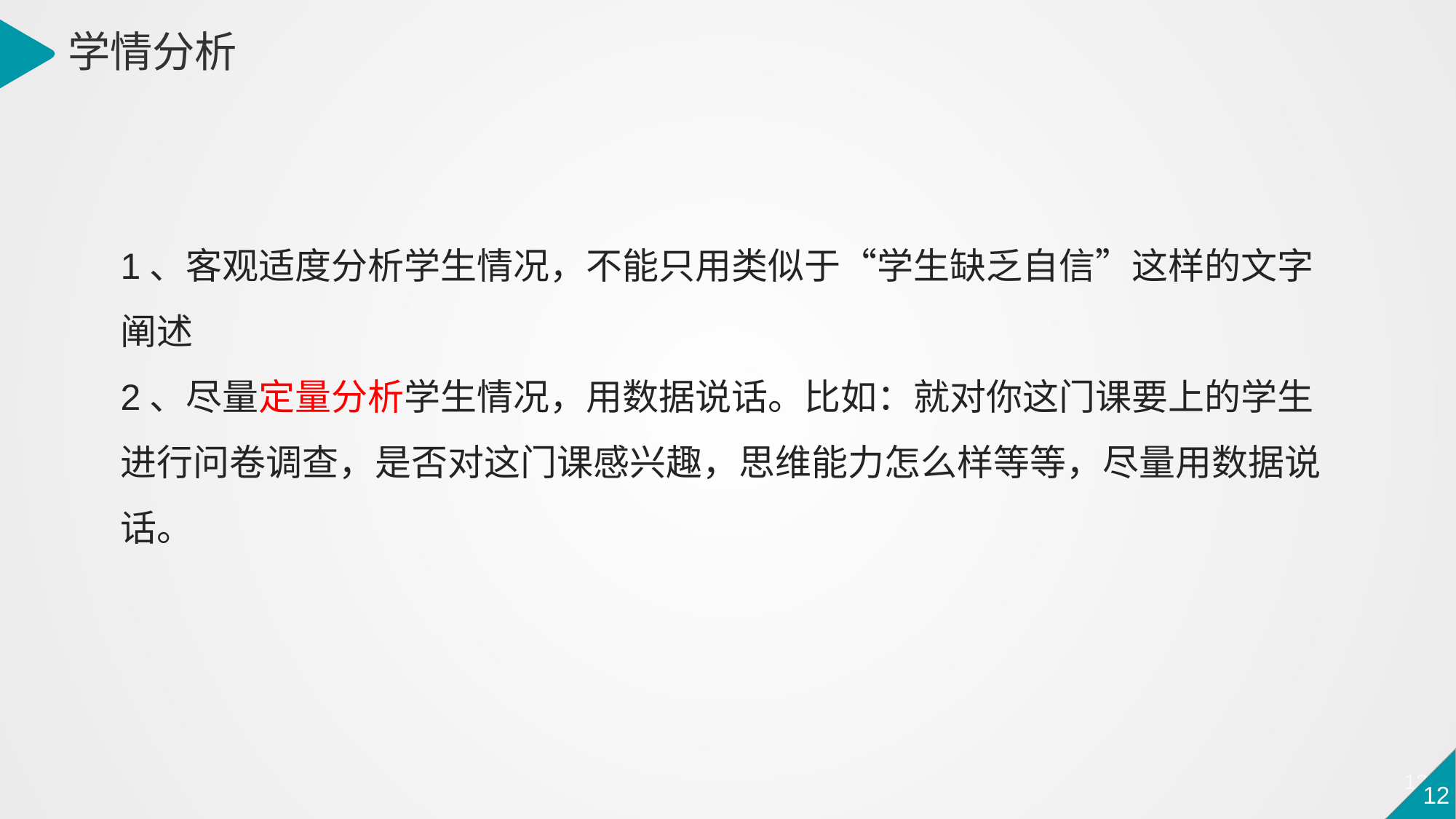

学情分析
1、客观适度分析学生情况，不能只用类似于“学生缺乏自信”这样的文字阐述
2、尽量定量分析学生情况，用数据说话。比如：就对你这门课要上的学生进行问卷调查，是否对这门课感兴趣，思维能力怎么样等等，尽量用数据说话。